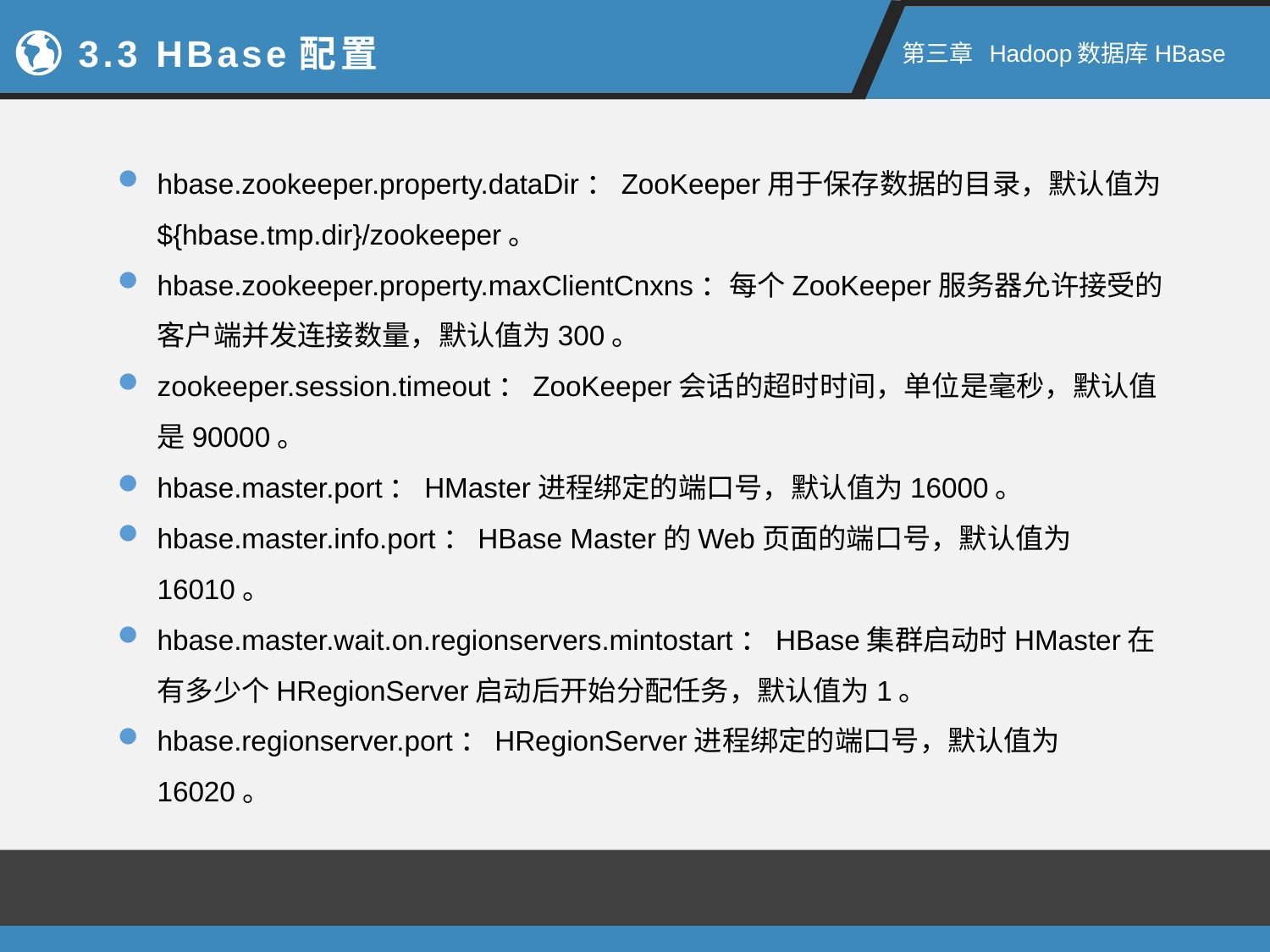

3.3 HBase配置

第三章  Hadoop数据库HBase
hbase.zookeeper.property.dataDir：ZooKeeper用于保存数据的目录，默认值为${hbase.tmp.dir}/zookeeper。
hbase.zookeeper.property.maxClientCnxns：每个ZooKeeper服务器允许接受的客户端并发连接数量，默认值为300。
zookeeper.session.timeout：ZooKeeper会话的超时时间，单位是毫秒，默认值是90000。
hbase.master.port：HMaster进程绑定的端口号，默认值为16000。
hbase.master.info.port：HBase Master的Web页面的端口号，默认值为16010。
hbase.master.wait.on.regionservers.mintostart：HBase集群启动时HMaster在有多少个HRegionServer启动后开始分配任务，默认值为1。
hbase.regionserver.port：HRegionServer进程绑定的端口号，默认值为16020。